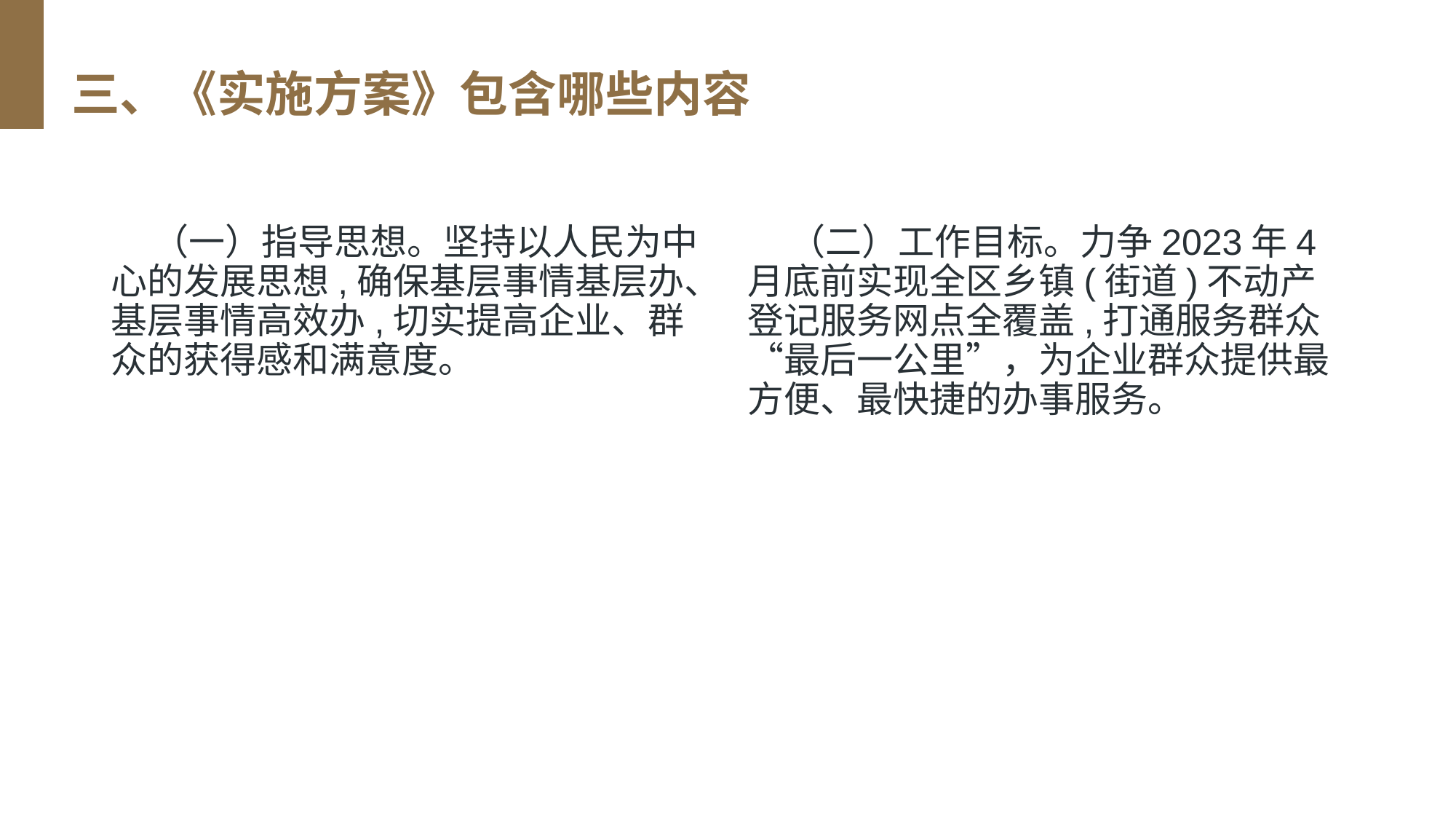

# 三、《实施方案》包含哪些内容
    （一）指导思想。坚持以人民为中心的发展思想,确保基层事情基层办、基层事情高效办,切实提高企业、群众的获得感和满意度。
    （二）工作目标。力争2023年4月底前实现全区乡镇(街道)不动产登记服务网点全覆盖,打通服务群众“最后一公里”，为企业群众提供最方便、最快捷的办事服务。